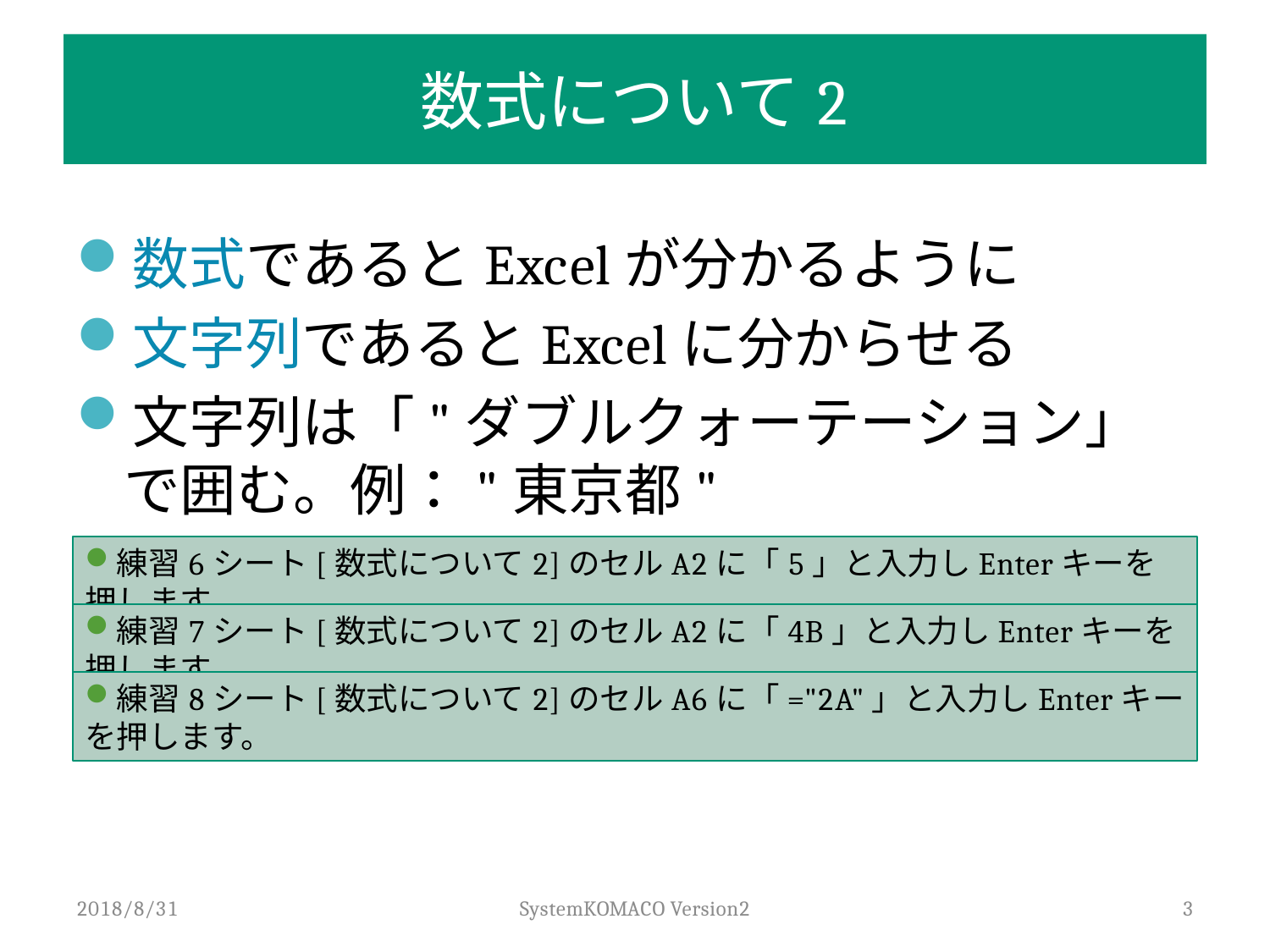

# 数式について2
数式であるとExcelが分かるように
文字列であるとExcelに分からせる
文字列は「"ダブルクォーテーション」で囲む。例："東京都"

練習6シート[数式について2]のセルA2に「5」と入力しEnterキーを押します。
練習7シート[数式について2]のセルA2に「4B」と入力しEnterキーを押します。
練習8シート[数式について2]のセルA6に「="2A"」と入力しEnterキーを押します。
2018/8/31
SystemKOMACO Version2
3